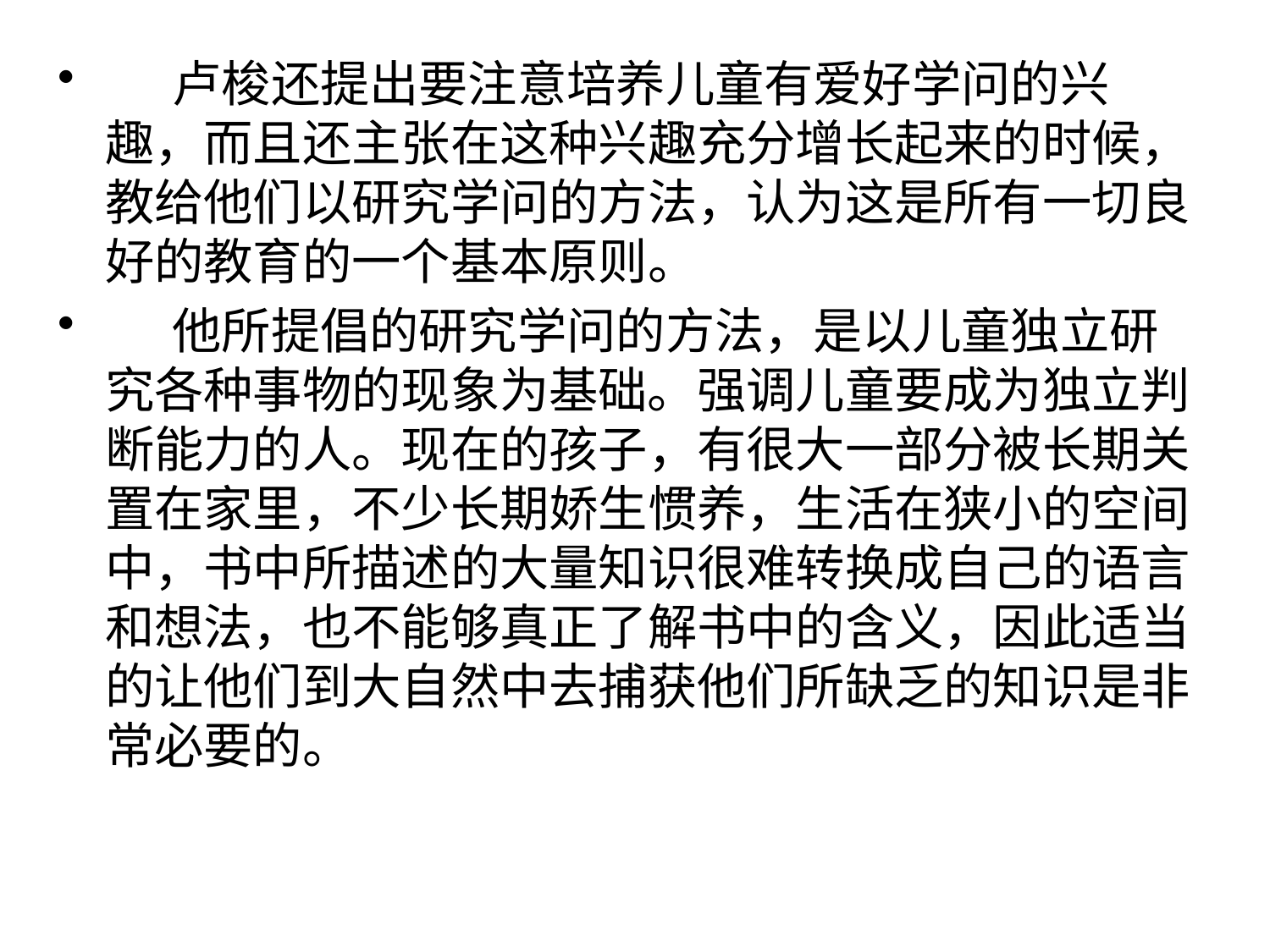

#
     卢梭还提出要注意培养儿童有爱好学问的兴趣，而且还主张在这种兴趣充分增长起来的时候，教给他们以研究学问的方法，认为这是所有一切良好的教育的一个基本原则。
     他所提倡的研究学问的方法，是以儿童独立研究各种事物的现象为基础。强调儿童要成为独立判断能力的人。现在的孩子，有很大一部分被长期关置在家里，不少长期娇生惯养，生活在狭小的空间中，书中所描述的大量知识很难转换成自己的语言和想法，也不能够真正了解书中的含义，因此适当的让他们到大自然中去捕获他们所缺乏的知识是非常必要的。